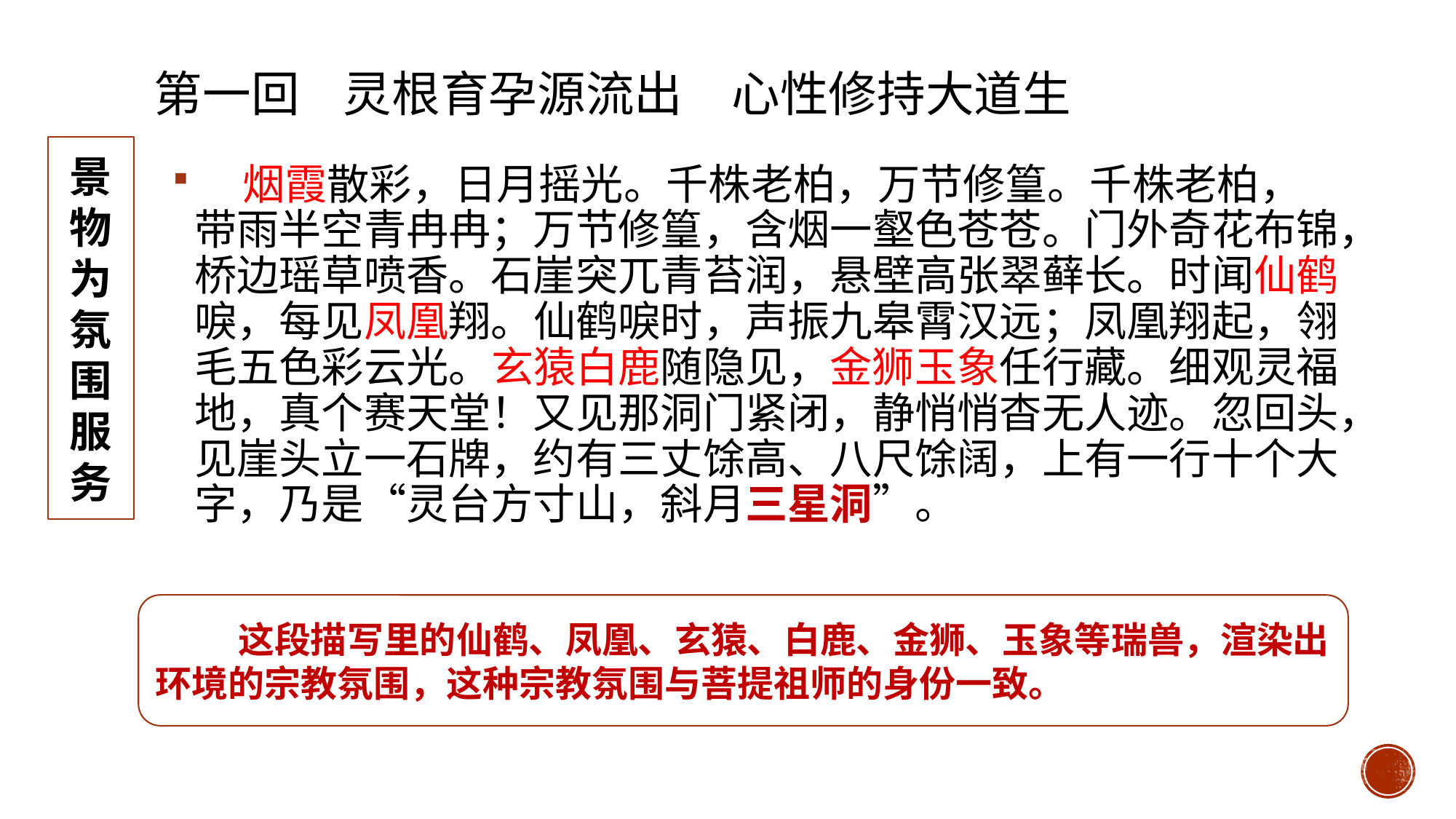

# 第一回    灵根育孕源流出　心性修持大道生
景
物
为
氛围服
务
    烟霞散彩，日月摇光。千株老柏，万节修篁。千株老柏，带雨半空青冉冉；万节修篁，含烟一壑色苍苍。门外奇花布锦，桥边瑶草喷香。石崖突兀青苔润，悬壁高张翠藓长。时闻仙鹤唳，每见凤凰翔。仙鹤唳时，声振九皋霄汉远；凤凰翔起，翎毛五色彩云光。玄猿白鹿随隐见，金狮玉象任行藏。细观灵福地，真个赛天堂！又见那洞门紧闭，静悄悄杳无人迹。忽回头，见崖头立一石牌，约有三丈馀高、八尺馀阔，上有一行十个大字，乃是“灵台方寸山，斜月三星洞”。
         这段描写里的仙鹤、凤凰、玄猿、白鹿、金狮、玉象等瑞兽，渲染出环境的宗教氛围，这种宗教氛围与菩提祖师的身份一致。